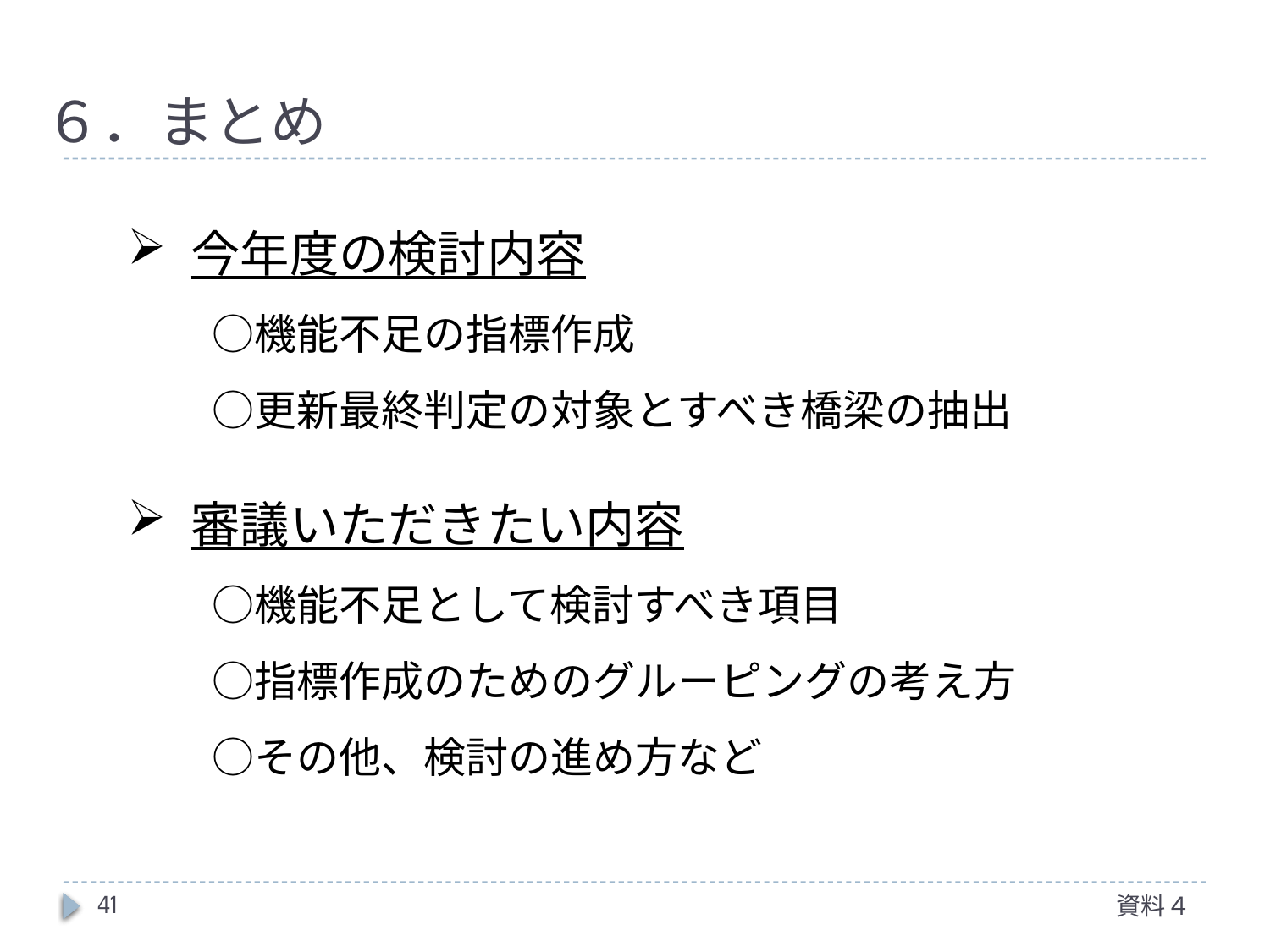

# ６．まとめ
今年度の検討内容
　　○機能不足の指標作成
　　○更新最終判定の対象とすべき橋梁の抽出

審議いただきたい内容
　　○機能不足として検討すべき項目
　　○指標作成のためのグルーピングの考え方
　　○その他、検討の進め方など
41
資料４